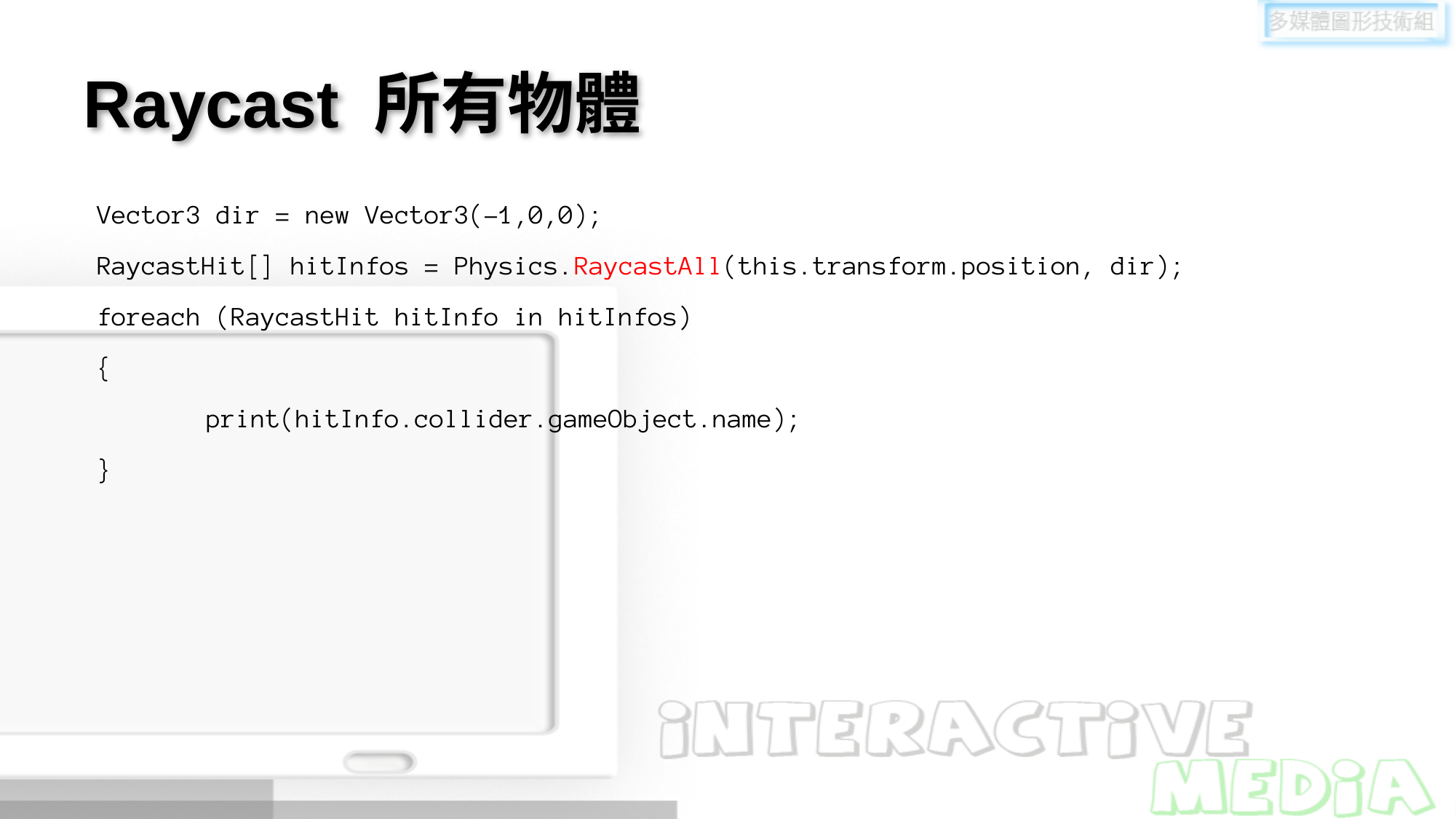

# Raycast 所有物體
Vector3 dir = new Vector3(-1,0,0);
RaycastHit[] hitInfos = Physics.RaycastAll(this.transform.position, dir);
foreach (RaycastHit hitInfo in hitInfos)
{
	print(hitInfo.collider.gameObject.name);
}